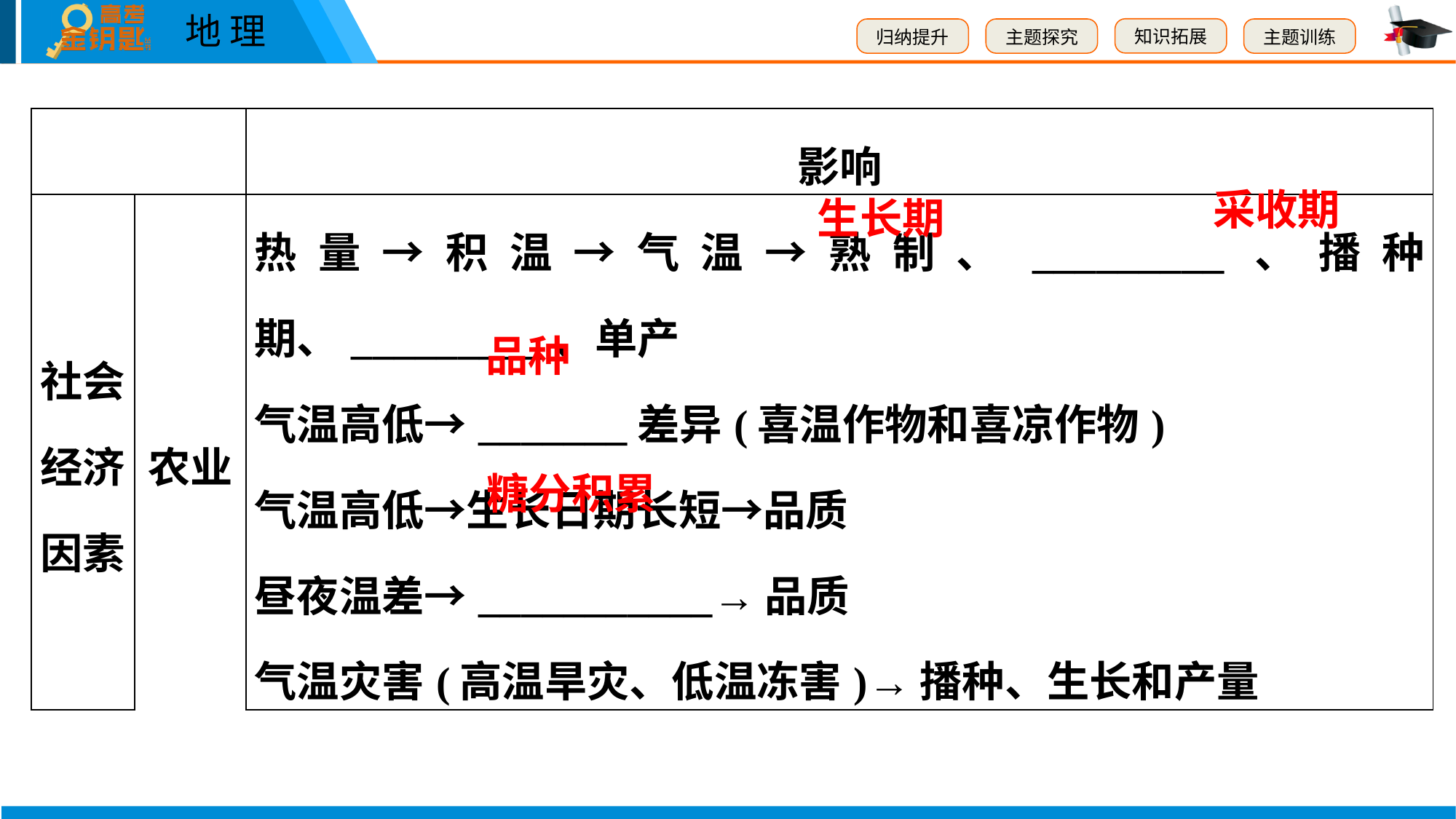

|  |  | 影响 |
| --- | --- | --- |
| 社会 经济 因素 | 农业 | 热量→积温→气温→熟制、\_\_\_\_\_\_\_\_\_、播种期、\_\_\_\_\_\_\_\_\_、单产 气温高低→\_\_\_\_\_\_\_差异(喜温作物和喜凉作物) 气温高低→生长日期长短→品质 昼夜温差→\_\_\_\_\_\_\_\_\_\_\_→品质 气温灾害(高温旱灾、低温冻害)→播种、生长和产量 |
采收期
生长期
品种
糖分积累